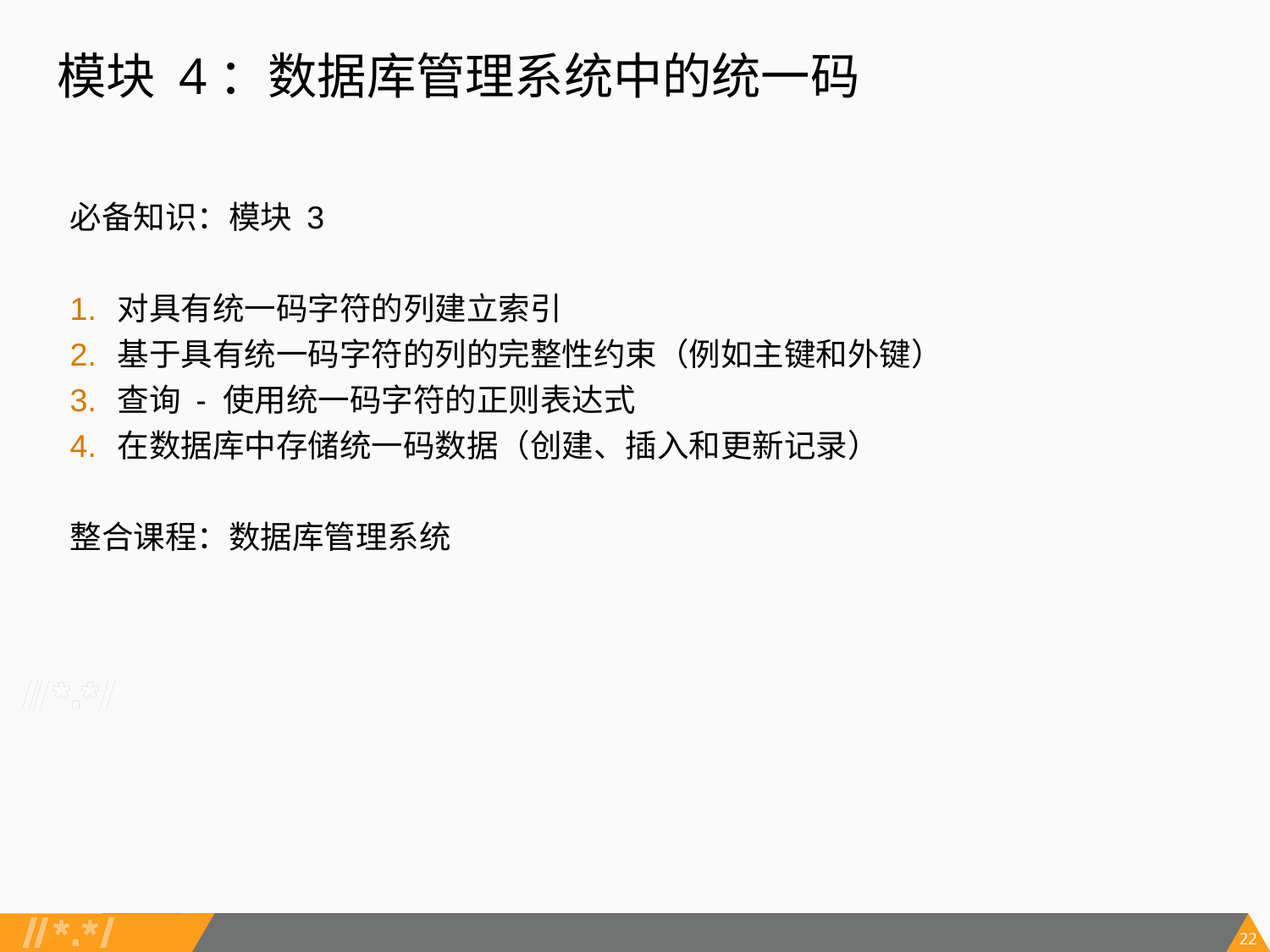

# 模块 4：数据库管理系统中的统一码
必备知识：模块 3

对具有统一码字符的列建立索引
基于具有统一码字符的列的完整性约束（例如主键和外键）
查询 - 使用统一码字符的正则表达式
在数据库中存储统一码数据（创建、插入和更新记录）

整合课程：数据库管理系统